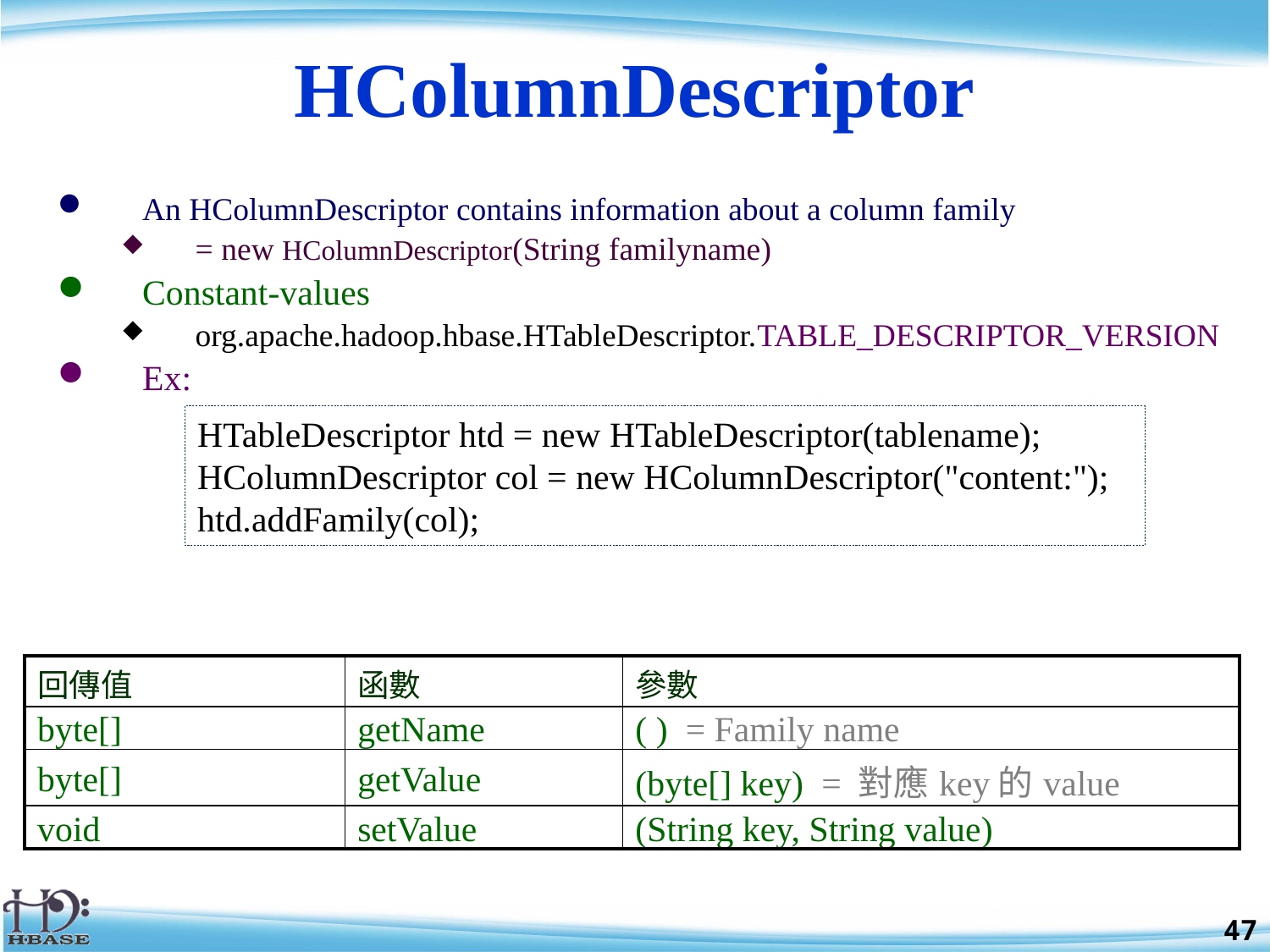

# HColumnDescriptor
An HColumnDescriptor contains information about a column family
= new HColumnDescriptor(String familyname)
Constant-values
org.apache.hadoop.hbase.HTableDescriptor.TABLE_DESCRIPTOR_VERSION
Ex:
HTableDescriptor htd = new HTableDescriptor(tablename);
HColumnDescriptor col = new HColumnDescriptor("content:");
htd.addFamily(col);

| 回傳值 | 函數 | 參數 |
| --- | --- | --- |
| byte[] | getName | ( ) = Family name |
| byte[] | getValue | (byte[] key) = 對應key的value |
| void | setValue | (String key, String value) |
47